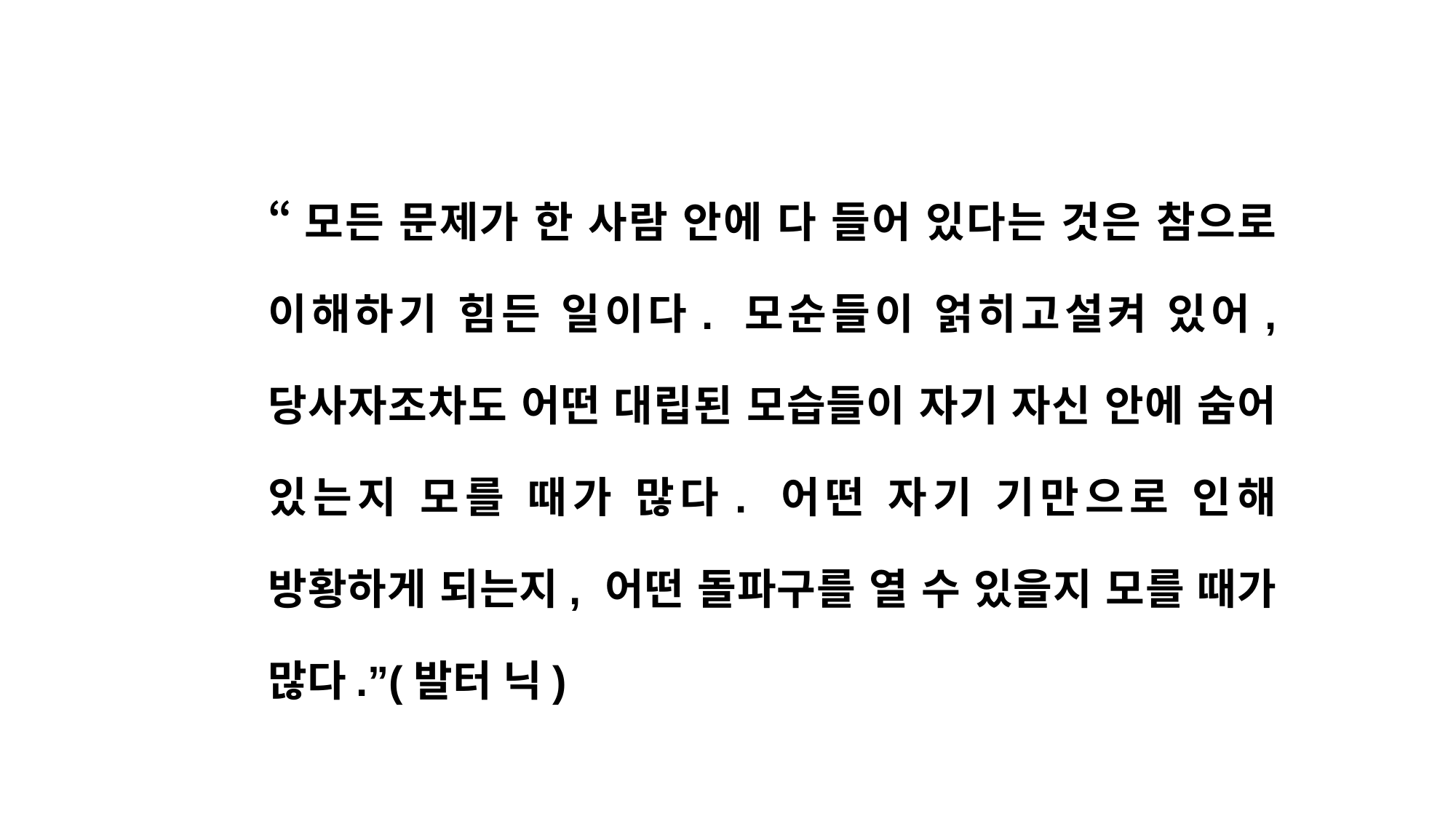

“모든 문제가 한 사람 안에 다 들어 있다는 것은 참으로 이해하기 힘든 일이다. 모순들이 얽히고설켜 있어, 당사자조차도 어떤 대립된 모습들이 자기 자신 안에 숨어 있는지 모를 때가 많다. 어떤 자기 기만으로 인해 방황하게 되는지, 어떤 돌파구를 열 수 있을지 모를 때가 많다.”(발터 닉)